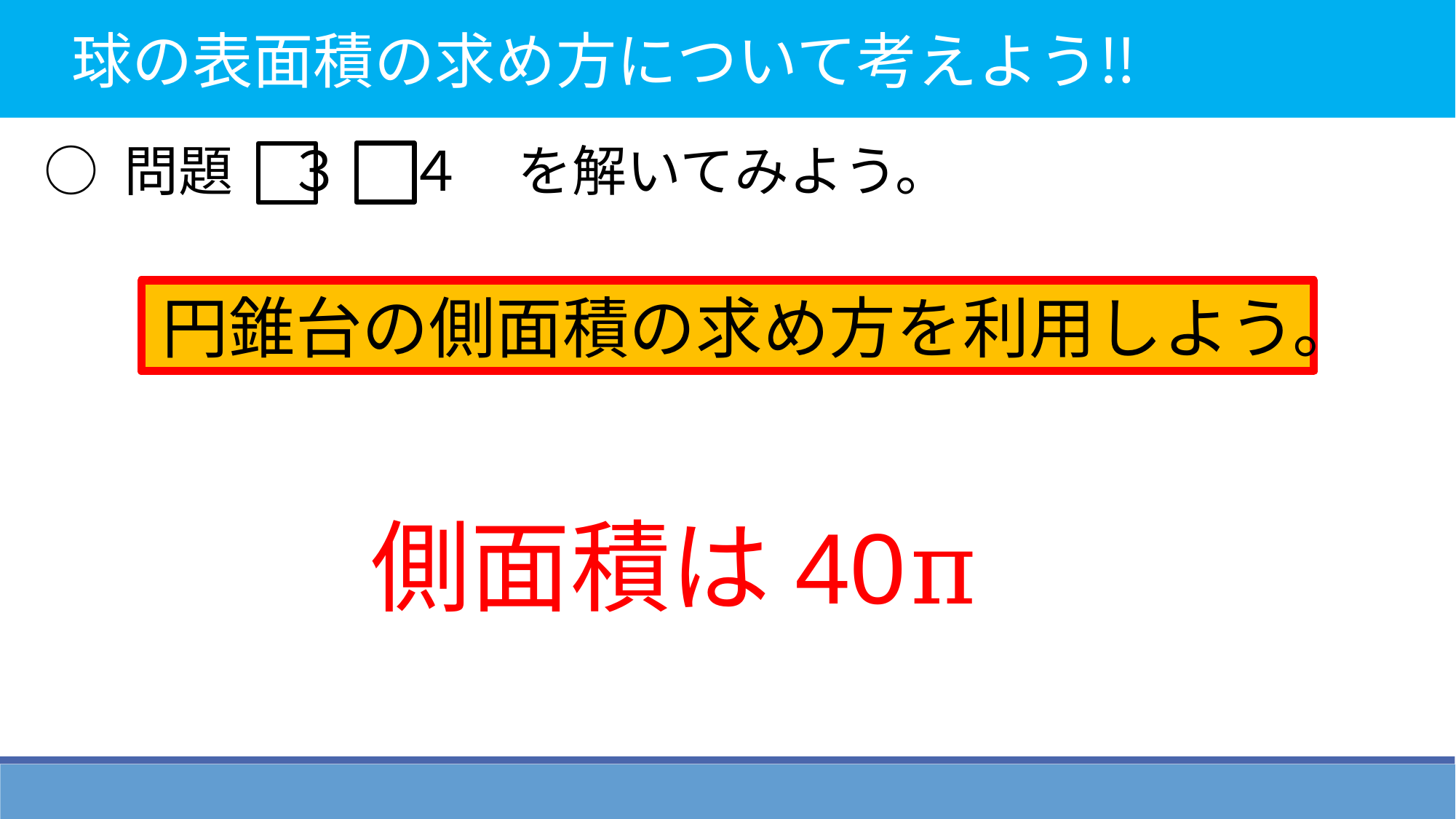

球の表面積の求め方について考えよう‼
 ○ 問題　３　 ４　を解いてみよう。

円錐台の側面積の求め方を利用しよう。
側面積は40π